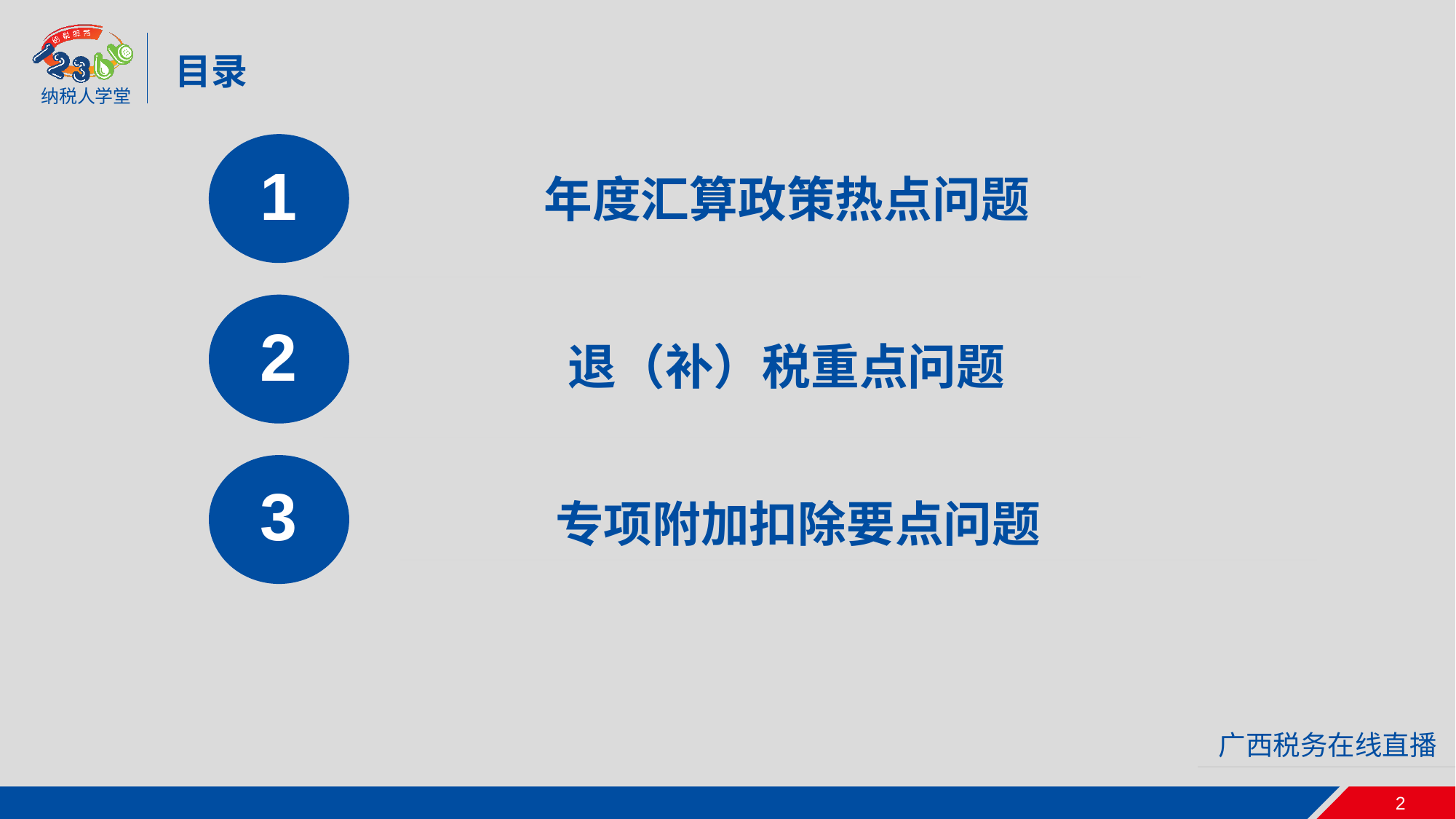

目录

1
年度汇算政策热点问题

2
退（补）税重点问题

3

专项附加扣除要点问题